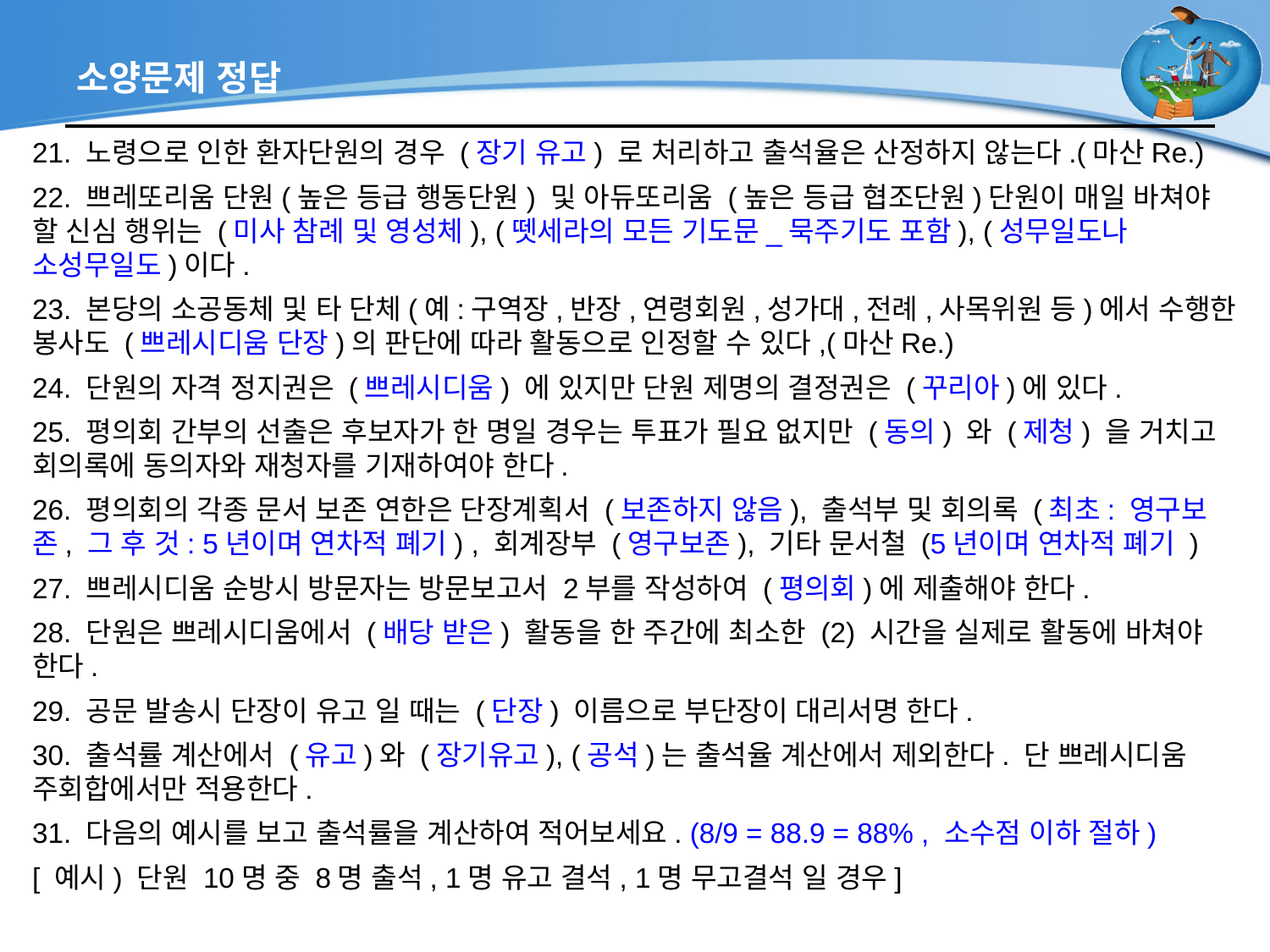

# 소양문제 정답
21. 노령으로 인한 환자단원의 경우 (장기 유고) 로 처리하고 출석율은 산정하지 않는다.(마산Re.)
22. 쁘레또리움 단원(높은 등급 행동단원) 및 아듀또리움 (높은 등급 협조단원)단원이 매일 바쳐야 할 신심 행위는 (미사 참례 및 영성체), (뗏세라의 모든 기도문_묵주기도 포함), (성무일도나 소성무일도)이다.
23. 본당의 소공동체 및 타 단체(예:구역장,반장,연령회원,성가대,전례,사목위원 등)에서 수행한 봉사도 (쁘레시디움 단장)의 판단에 따라 활동으로 인정할 수 있다,(마산Re.)
24. 단원의 자격 정지권은 (쁘레시디움) 에 있지만 단원 제명의 결정권은 (꾸리아)에 있다.
25. 평의회 간부의 선출은 후보자가 한 명일 경우는 투표가 필요 없지만 (동의) 와 (제청) 을 거치고 회의록에 동의자와 재청자를 기재하여야 한다.
26. 평의회의 각종 문서 보존 연한은 단장계획서 (보존하지 않음), 출석부 및 회의록 (최초: 영구보존, 그 후 것: 5년이며 연차적 폐기) , 회계장부 (영구보존), 기타 문서철 (5년이며 연차적 폐기 )
27. 쁘레시디움 순방시 방문자는 방문보고서 2부를 작성하여 (평의회)에 제출해야 한다.
28. 단원은 쁘레시디움에서 (배당 받은) 활동을 한 주간에 최소한 (2) 시간을 실제로 활동에 바쳐야 한다.
29. 공문 발송시 단장이 유고 일 때는 (단장) 이름으로 부단장이 대리서명 한다.
30. 출석률 계산에서 (유고)와 (장기유고), (공석)는 출석율 계산에서 제외한다. 단 쁘레시디움 주회합에서만 적용한다.
31. 다음의 예시를 보고 출석률을 계산하여 적어보세요. (8/9 = 88.9 = 88% , 소수점 이하 절하)
[ 예시) 단원 10명 중 8명 출석, 1명 유고 결석, 1명 무고결석 일 경우]